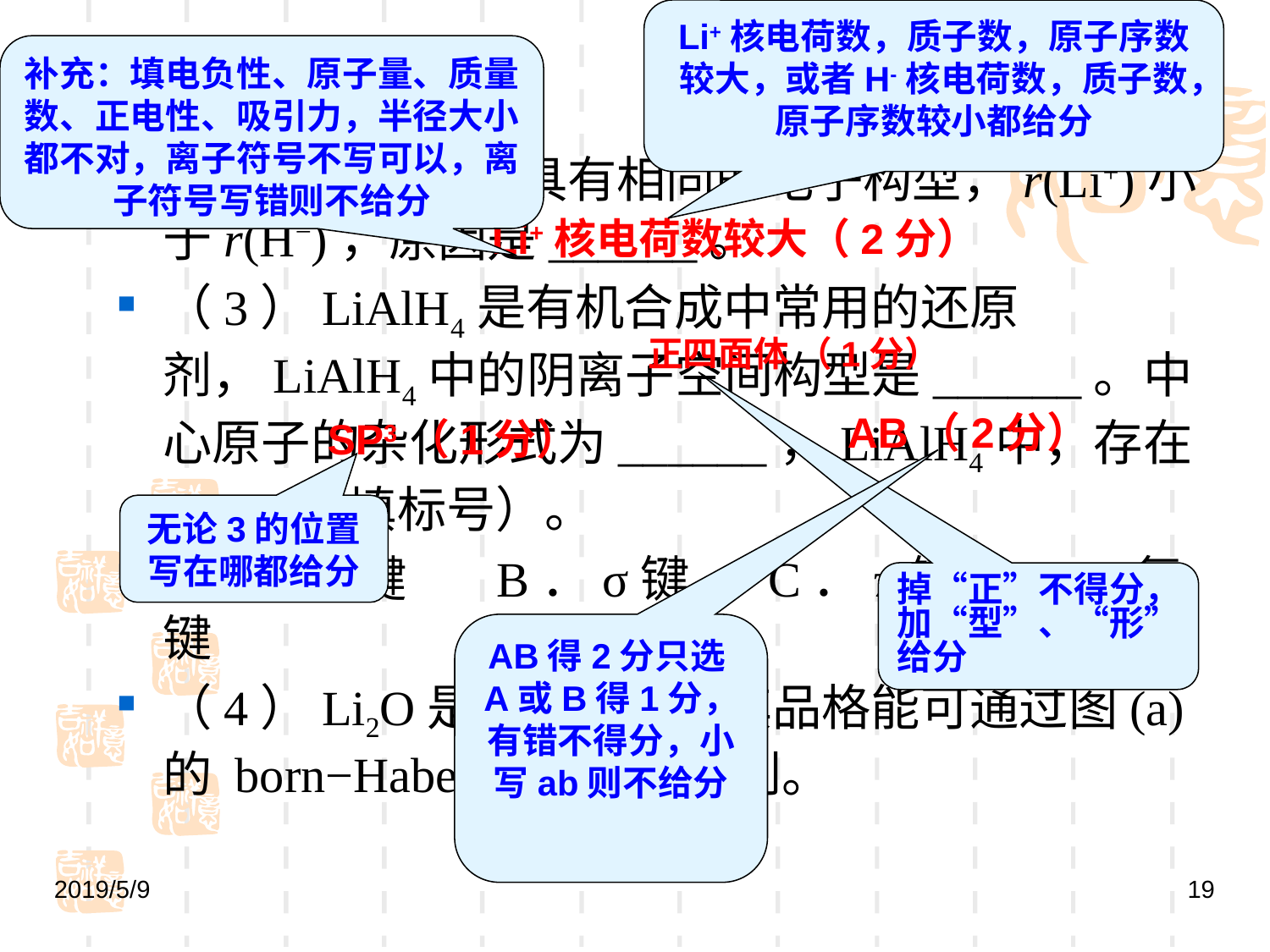

Li+核电荷数，质子数，原子序数较大，或者H-核电荷数，质子数，原子序数较小都给分
补充：填电负性、原子量、质量数、正电性、吸引力，半径大小都不对，离子符号不写可以，离子符号写错则不给分
（2）Li+与H−具有相同的电子构型，r(Li+)小于r(H−)，原因是______。
（3）LiAlH4是有机合成中常用的还原剂，LiAlH4中的阴离子空间构型是______。中心原子的杂化形式为______，LiAlH4中，存在_____（填标号）。
A．离子键       B．σ键      C．π键      D．氢键
（4）Li2O是离子晶体，其品格能可通过图(a)的 born−Haber循环计算得到。
Li+核电荷数较大（2分）
正四面体 （1分）
AB（2分）
SP3（1分）
无论3的位置写在哪都给分
掉“正”不得分，加“型”、“形”给分

AB得2分只选A或B得1分，有错不得分，小写ab则不给分
2019/5/9
19